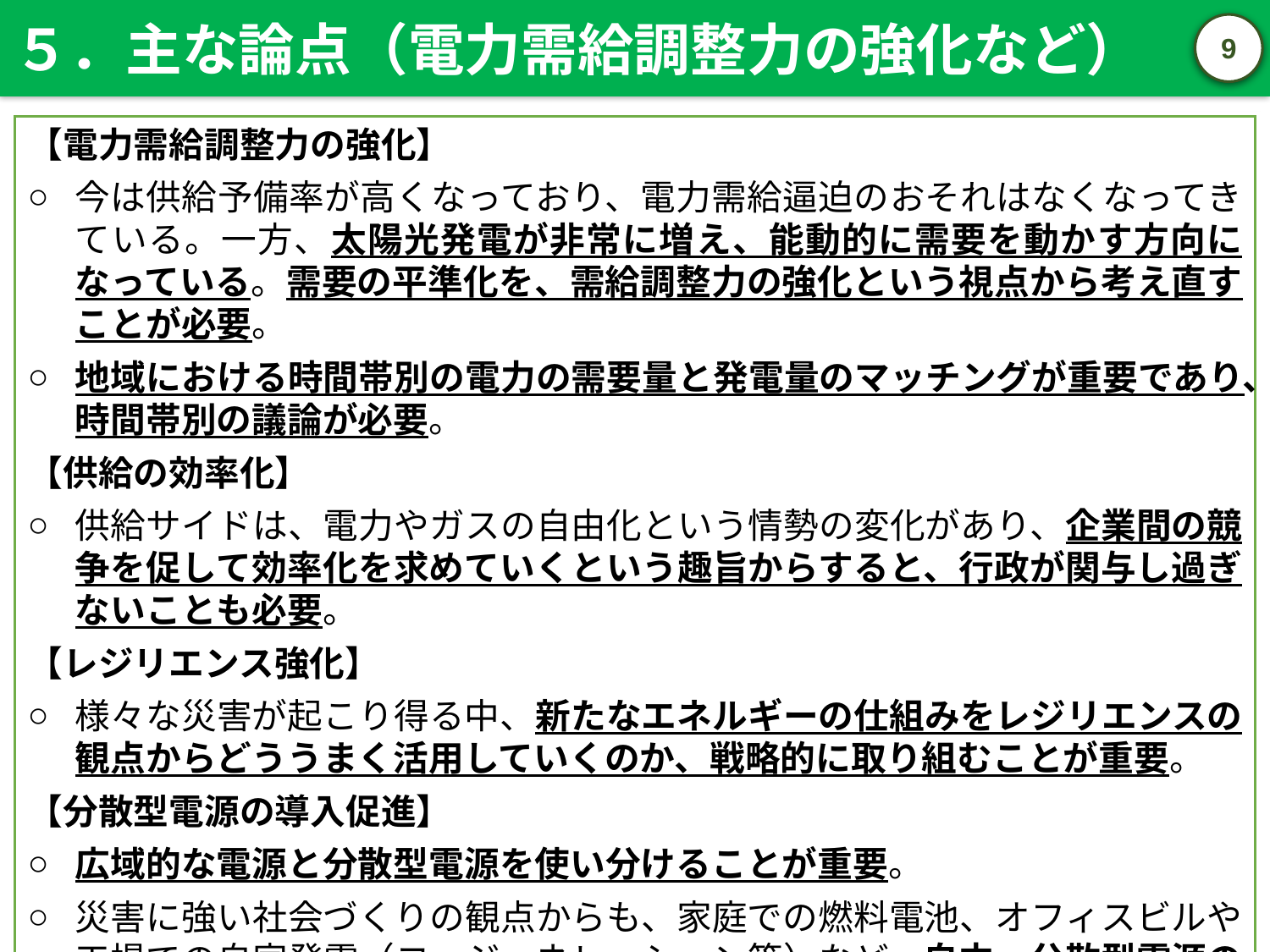

５．主な論点（電力需給調整力の強化など）
9
【電力需給調整力の強化】
今は供給予備率が高くなっており、電力需給逼迫のおそれはなくなってきている。一方、太陽光発電が非常に増え、能動的に需要を動かす方向になっている。需要の平準化を、需給調整力の強化という視点から考え直すことが必要。
地域における時間帯別の電力の需要量と発電量のマッチングが重要であり、時間帯別の議論が必要。
【供給の効率化】
供給サイドは、電力やガスの自由化という情勢の変化があり、企業間の競争を促して効率化を求めていくという趣旨からすると、行政が関与し過ぎないことも必要。
【レジリエンス強化】
様々な災害が起こり得る中、新たなエネルギーの仕組みをレジリエンスの観点からどううまく活用していくのか、戦略的に取り組むことが重要。
【分散型電源の導入促進】
広域的な電源と分散型電源を使い分けることが重要。
災害に強い社会づくりの観点からも、家庭での燃料電池、オフィスビルや工場での自家発電（コージェネレーション等）など、自立・分散型電源の導入促進を図っていくことが必要。